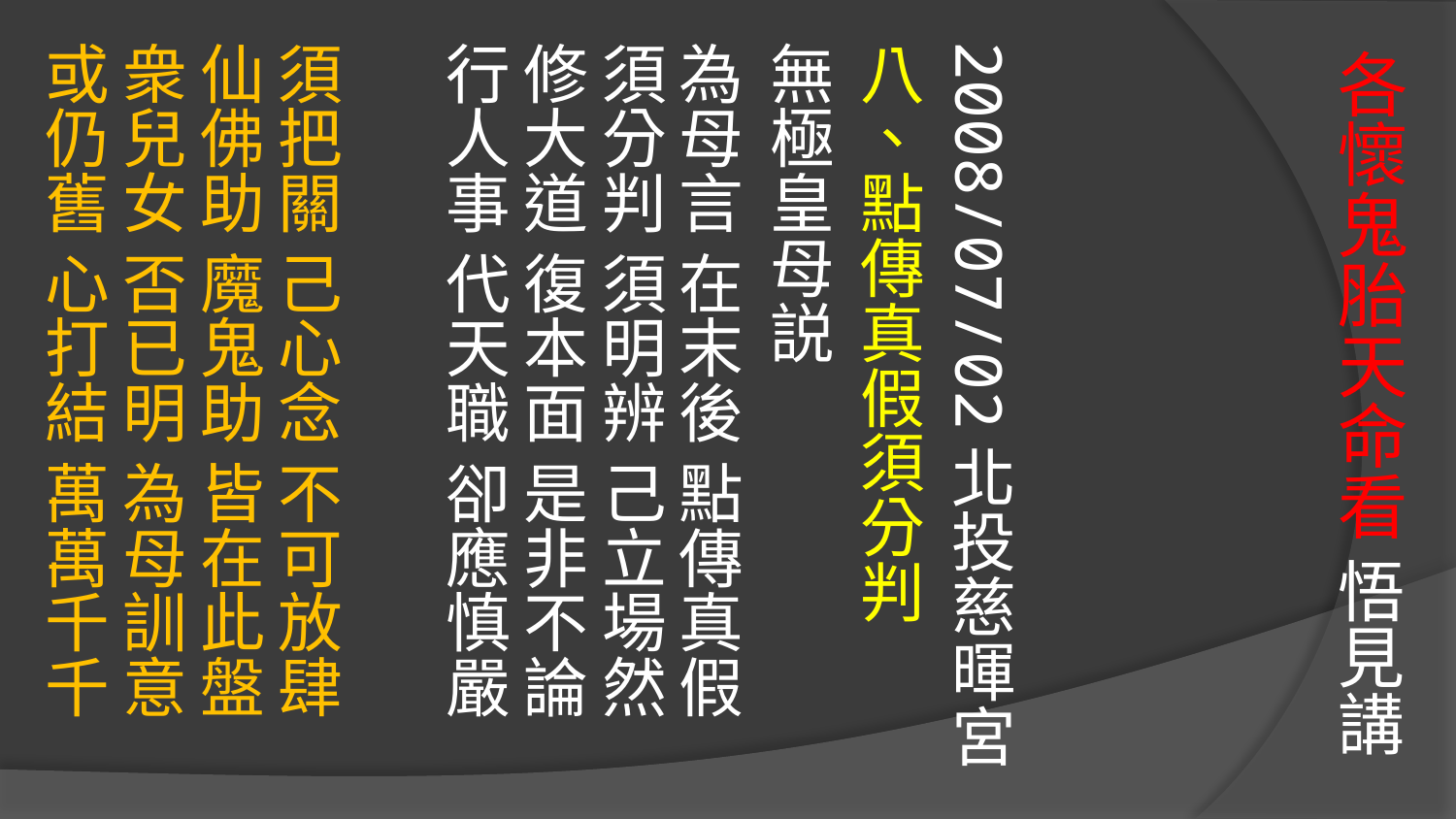

# 各懷鬼胎天命看 悟見講
2008/07/02北投慈暉宮
八、點傳真假須分判
無極皇母説
為母言 在末後 點傳真假 須分判 須明辨 己立場然
修大道 復本面 是非不論 行人事 代天職 卻應慎嚴
須把關 己心念 不可放肆 仙佛助 魔鬼助 皆在此盤
衆兒女 否已明 為母訓意 或仍舊 心打結 萬萬千千